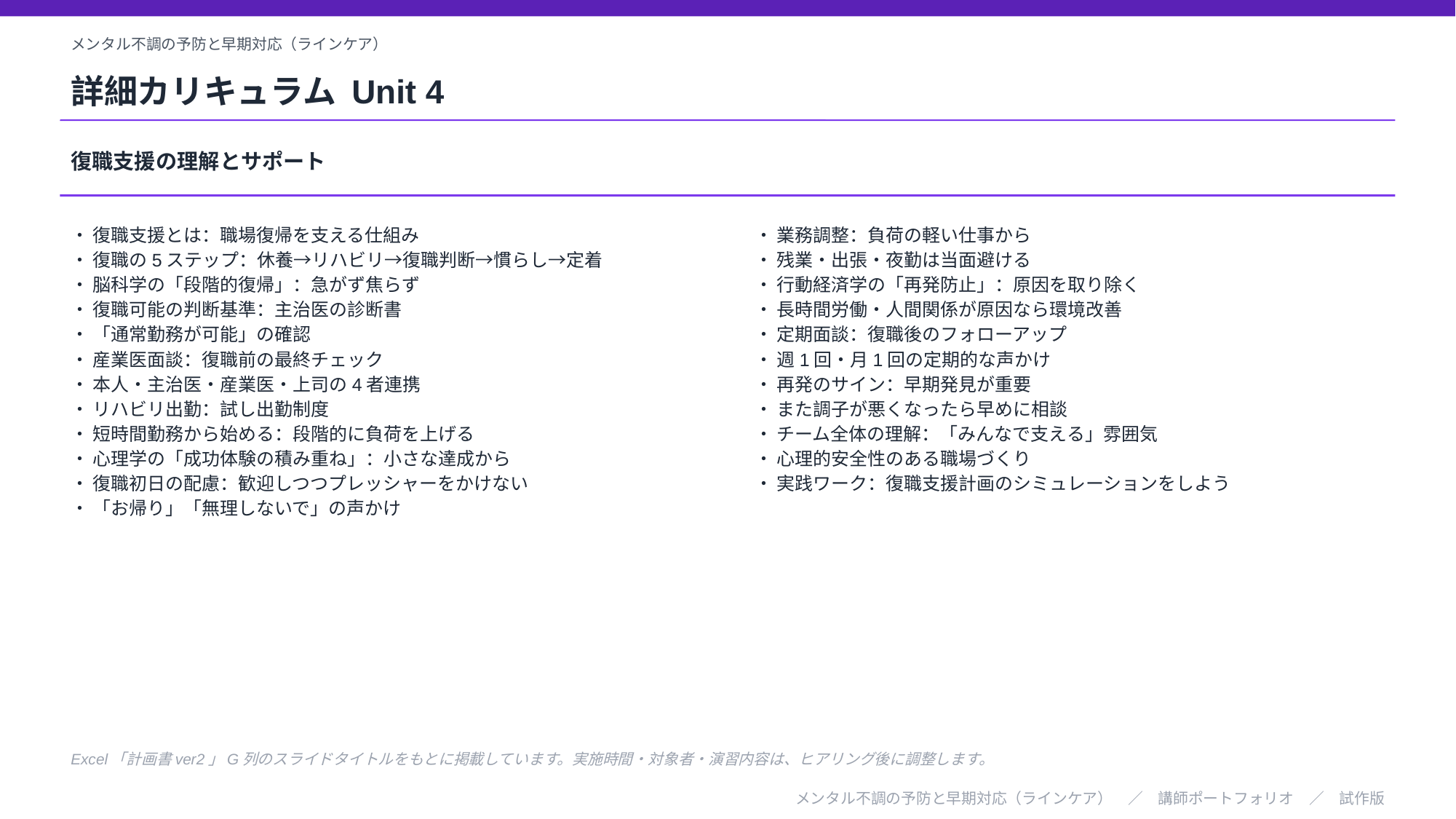

メンタル不調の予防と早期対応（ラインケア）
詳細カリキュラム Unit 4

復職支援の理解とサポート

・ 復職支援とは：職場復帰を支える仕組み
・ 復職の5ステップ：休養→リハビリ→復職判断→慣らし→定着
・ 脳科学の「段階的復帰」：急がず焦らず
・ 復職可能の判断基準：主治医の診断書
・ 「通常勤務が可能」の確認
・ 産業医面談：復職前の最終チェック
・ 本人・主治医・産業医・上司の4者連携
・ リハビリ出勤：試し出勤制度
・ 短時間勤務から始める：段階的に負荷を上げる
・ 心理学の「成功体験の積み重ね」：小さな達成から
・ 復職初日の配慮：歓迎しつつプレッシャーをかけない
・ 「お帰り」「無理しないで」の声かけ
・ 業務調整：負荷の軽い仕事から
・ 残業・出張・夜勤は当面避ける
・ 行動経済学の「再発防止」：原因を取り除く
・ 長時間労働・人間関係が原因なら環境改善
・ 定期面談：復職後のフォローアップ
・ 週1回・月1回の定期的な声かけ
・ 再発のサイン：早期発見が重要
・ また調子が悪くなったら早めに相談
・ チーム全体の理解：「みんなで支える」雰囲気
・ 心理的安全性のある職場づくり
・ 実践ワーク：復職支援計画のシミュレーションをしよう
Excel「計画書ver2」G列のスライドタイトルをもとに掲載しています。実施時間・対象者・演習内容は、ヒアリング後に調整します。
メンタル不調の予防と早期対応（ラインケア）　／　講師ポートフォリオ　／　試作版